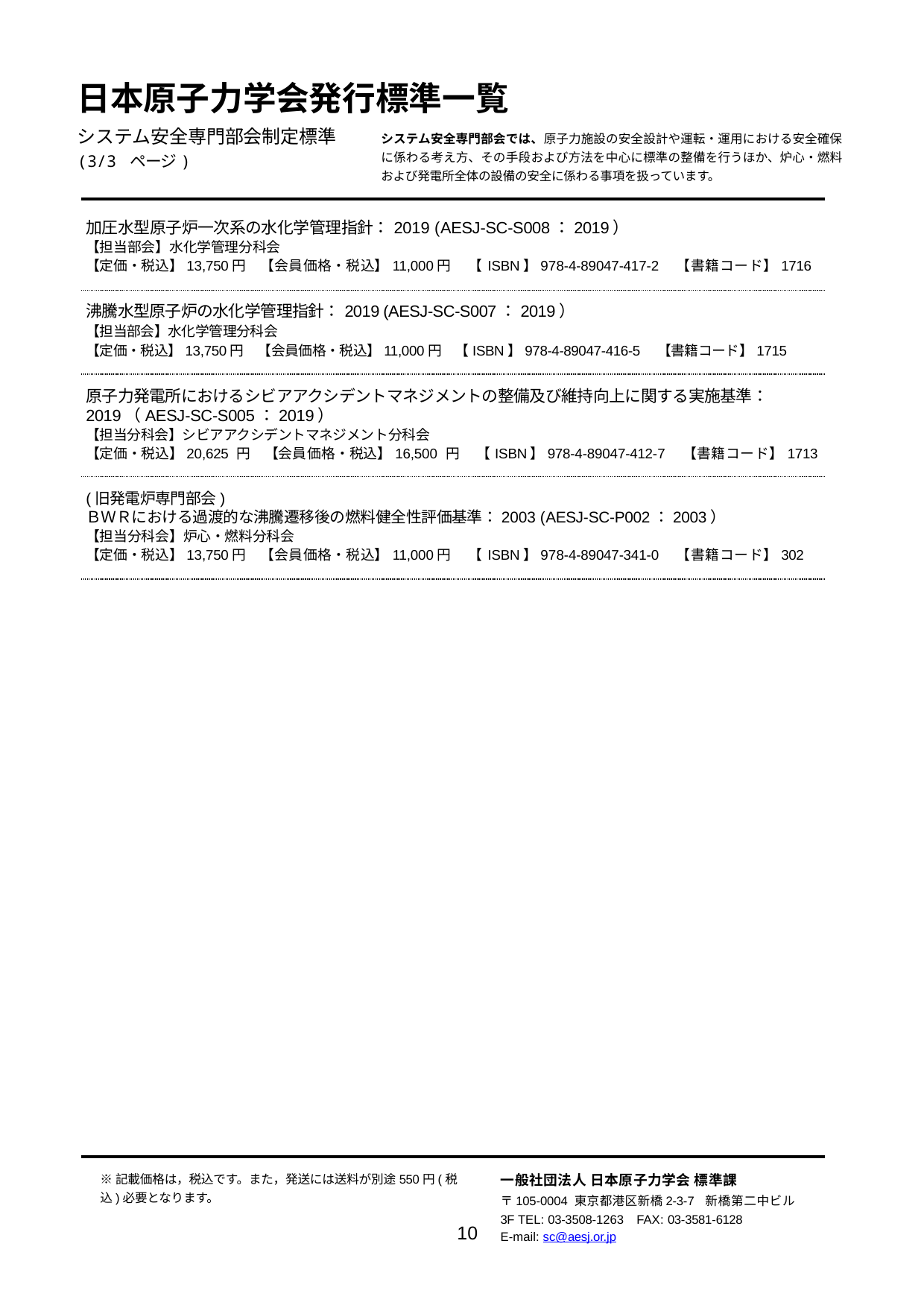

日本原子力学会発行標準一覧
システム安全専門部会制定標準
(3/3 ページ)
システム安全専門部会では、原子力施設の安全設計や運転・運用における安全確保に係わる考え方、その手段および方法を中心に標準の整備を行うほか、炉心・燃料および発電所全体の設備の安全に係わる事項を扱っています。

加圧水型原子炉一次系の水化学管理指針：2019 (AESJ-SC-S008：2019）
【担当部会】水化学管理分科会
【定価・税込】13,750円　【会員価格・税込】11,000円　【ISBN】978-4-89047-417-2　【書籍コード】1716

沸騰水型原子炉の水化学管理指針：2019 (AESJ-SC-S007：2019）
【担当部会】水化学管理分科会
【定価・税込】13,750円　【会員価格・税込】11,000円　【ISBN】978-4-89047-416-5　【書籍コード】1715

原子力発電所におけるシビアアクシデントマネジメントの整備及び維持向上に関する実施基準：2019（AESJ-SC-S005：2019）
【担当分科会】シビアアクシデントマネジメント分科会
【定価・税込】20,625 円　【会員価格・税込】16,500 円　【ISBN】978-4-89047-412-7　【書籍コード】1713

(旧発電炉専門部会)
ＢＷＲにおける過渡的な沸騰遷移後の燃料健全性評価基準：2003 (AESJ-SC-P002：2003）
【担当分科会】炉心・燃料分科会
【定価・税込】13,750円　【会員価格・税込】11,000円　【ISBN】978-4-89047-341-0　【書籍コード】302

※記載価格は，税込です。また，発送には送料が別途550円(税込)必要となります。
一般社団法人 日本原子力学会 標準課
〒105-0004 東京都港区新橋2-3-7  新橋第二中ビル3F TEL: 03-3508-1263  FAX: 03-3581-6128
E-mail: sc@aesj.or.jp
10